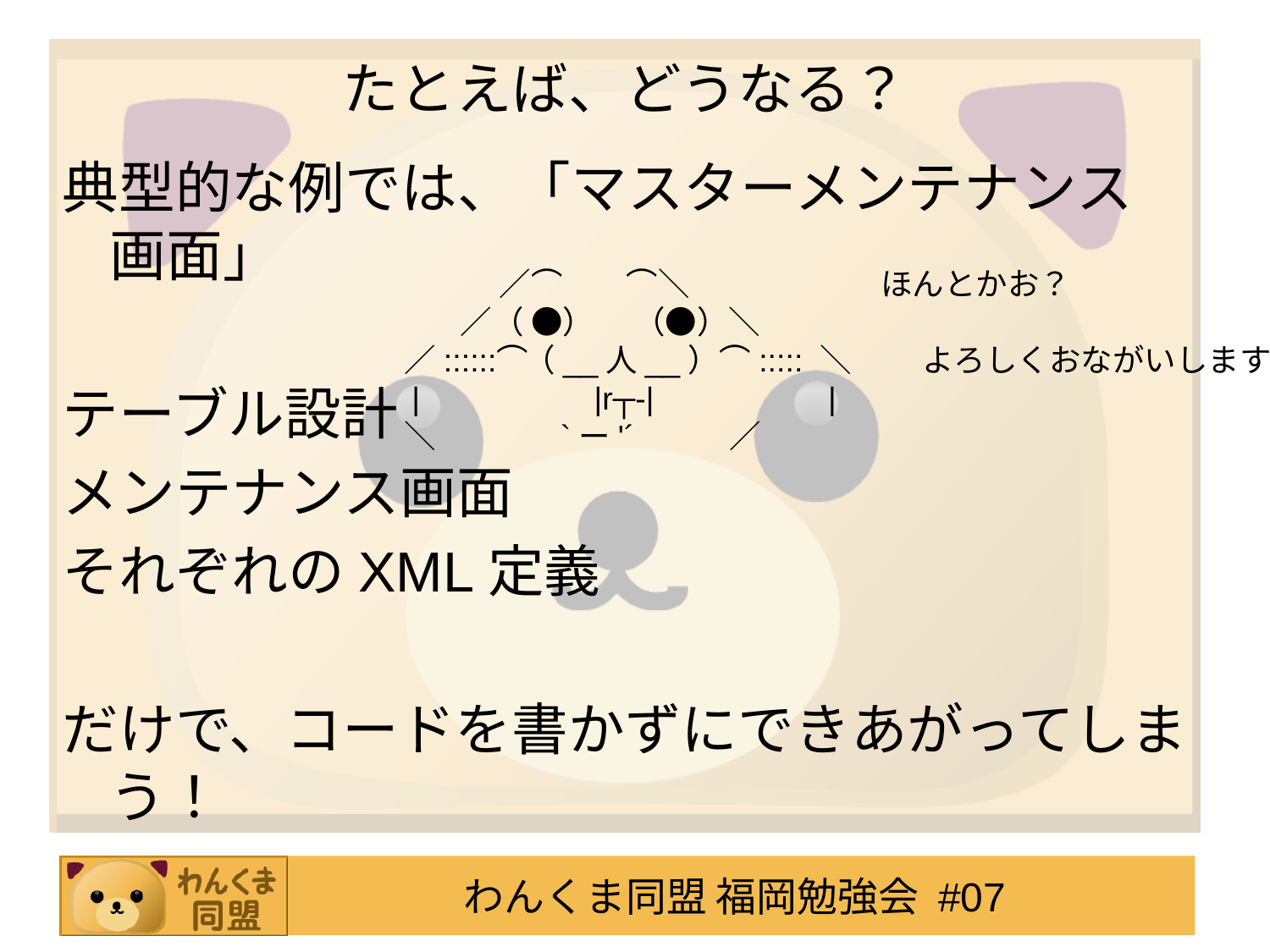

# たとえば、どうなる？
典型的な例では、「マスターメンテナンス画面」

テーブル設計
メンテナンス画面
それぞれのXML定義

だけで、コードを書かずにできあがってしまう！
　 　　　／⌒　　⌒＼　　　　　　ほんとかお？
　　　／（ ●） 　（●）＼
　 ／::::::⌒（__人__）⌒::::: ＼ 　　よろしくおながいしますお！
　 |　　　　　|r┬-|　　　　　|
　 ＼ 　　 　 `ー'´ 　 　 ／